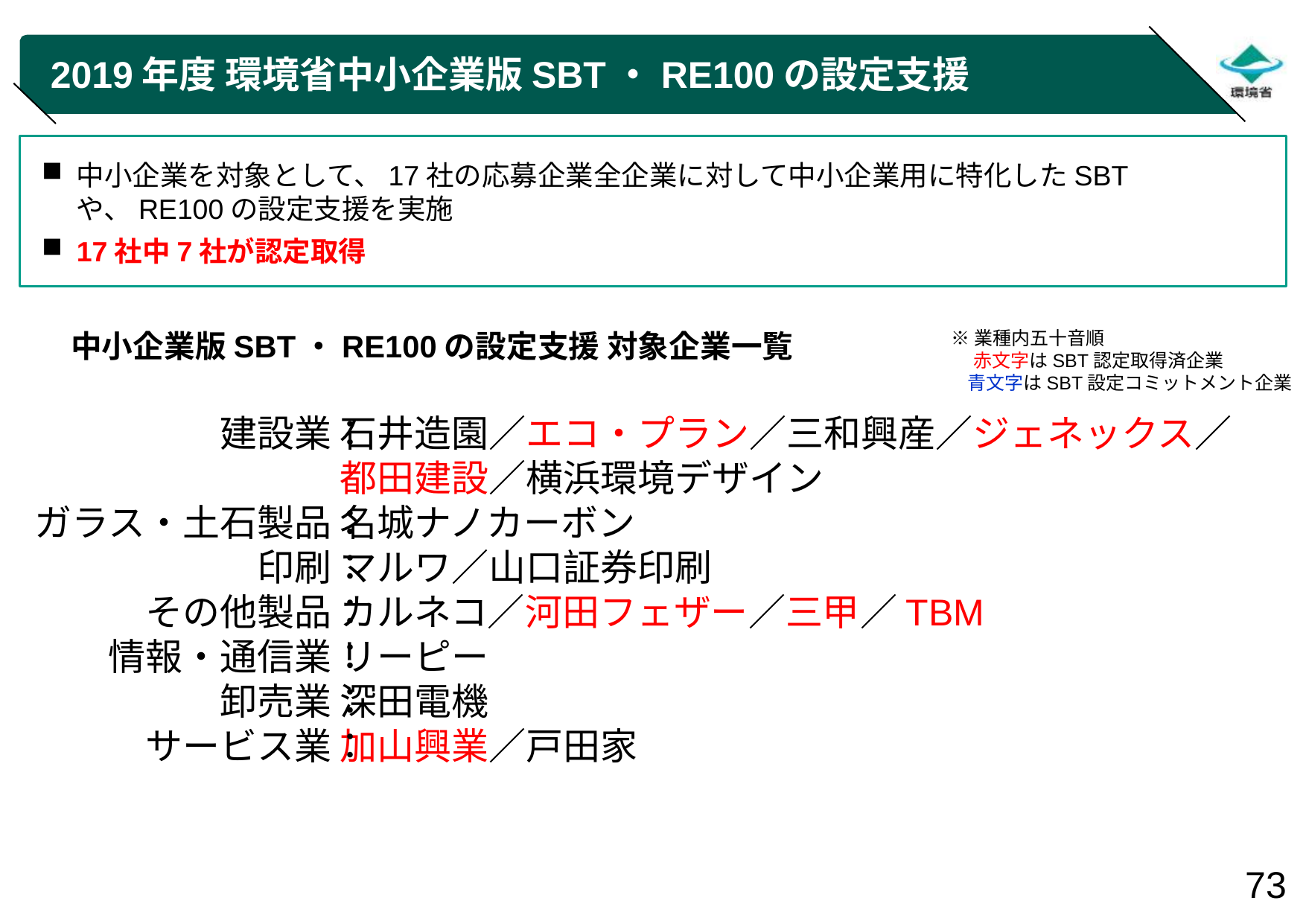

# 2019年度 環境省中小企業版SBT・RE100の設定支援
中小企業を対象として、17社の応募企業全企業に対して中小企業用に特化したSBTや、RE100の設定支援を実施
17社中7社が認定取得
中小企業版SBT・RE100の設定支援 対象企業一覧
※業種内五十音順
　 赤文字はSBT認定取得済企業
   青文字はSBT設定コミットメント企業
建設業：

ガラス・土石製品：
印刷：
その他製品：
情報・通信業：
卸売業：
サービス業：
石井造園／エコ・プラン／三和興産／ジェネックス／
都田建設／横浜環境デザイン
名城ナノカーボン
マルワ／山口証券印刷
カルネコ／河田フェザー／三甲／TBM
リーピー
深田電機
加山興業／戸田家